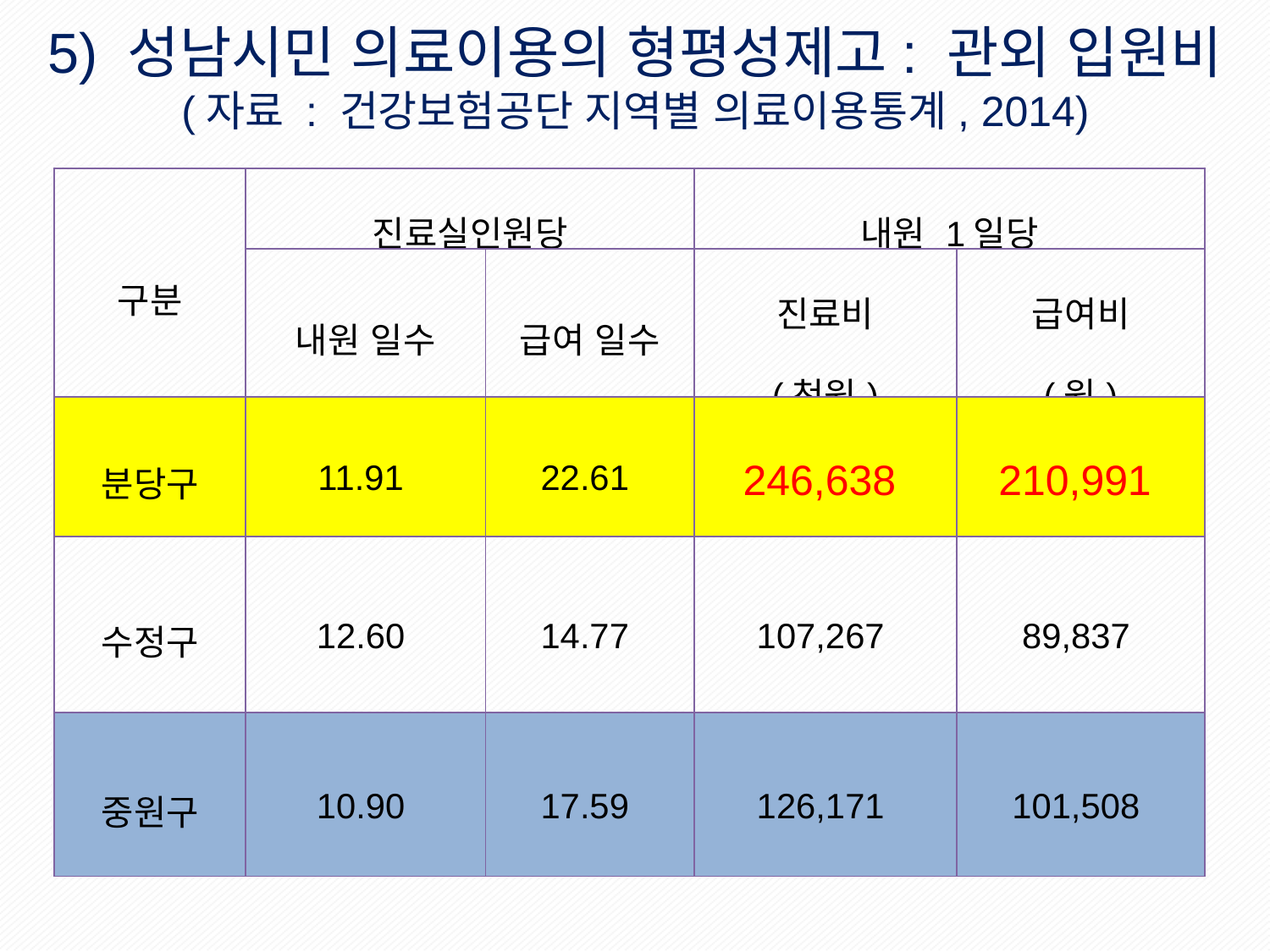

5) 성남시민 의료이용의 형평성제고: 관외 입원비
(자료 : 건강보험공단 지역별 의료이용통계, 2014)

| 구분 | 진료실인원당 |  | 내원 1일당 |  |
| --- | --- | --- | --- | --- |
|  | 내원 일수 | 급여 일수 | 진료비 (천원) | 급여비 (원) |
| 분당구 | 11.91 | 22.61 | 246,638 | 210,991 |
| 수정구 | 12.60 | 14.77 | 107,267 | 89,837 |
| 중원구 | 10.90 | 17.59 | 126,171 | 101,508 |

51